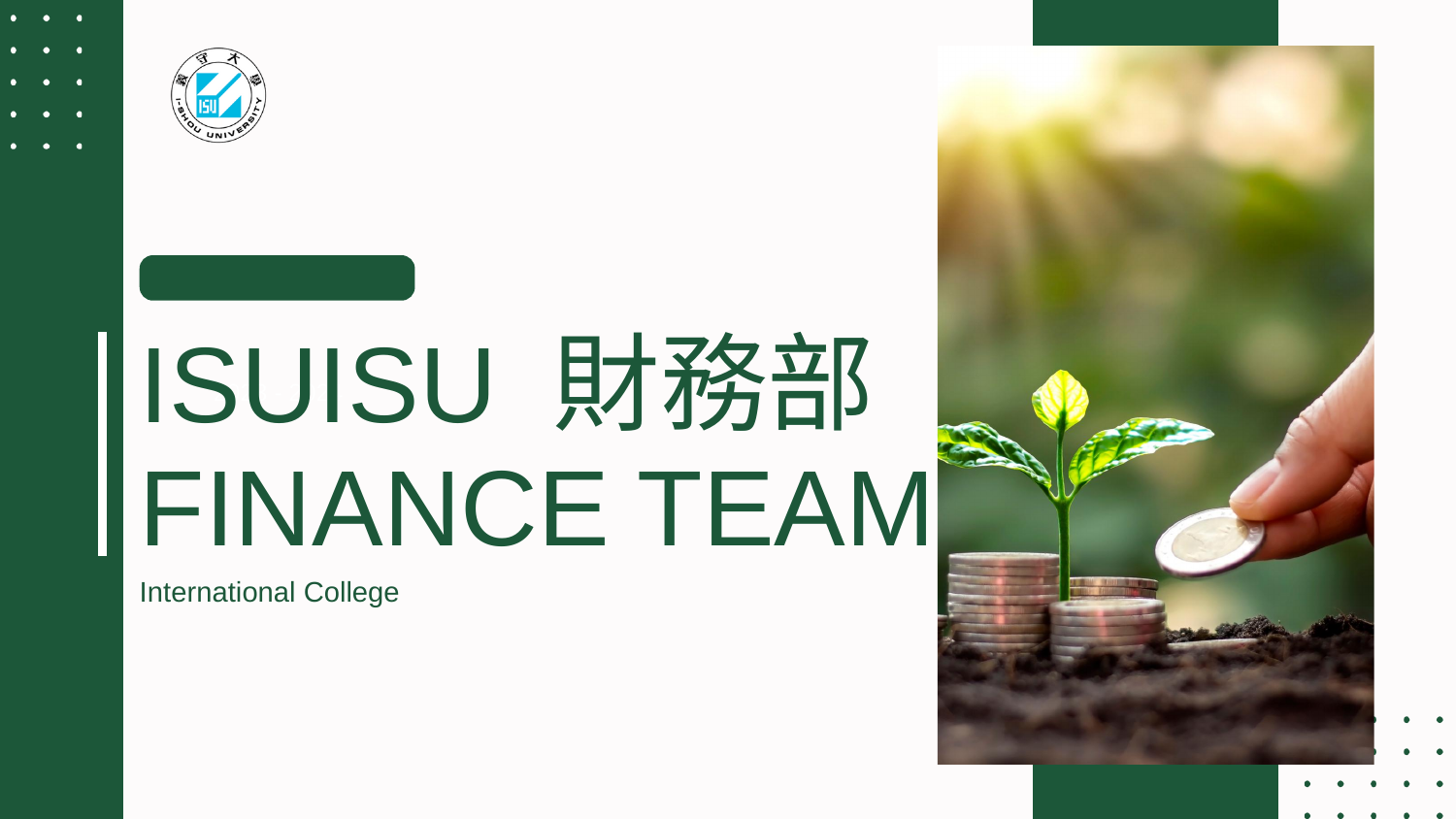

2023 - 2024
ISUISU 財務部
FINANCE TEAM

International College